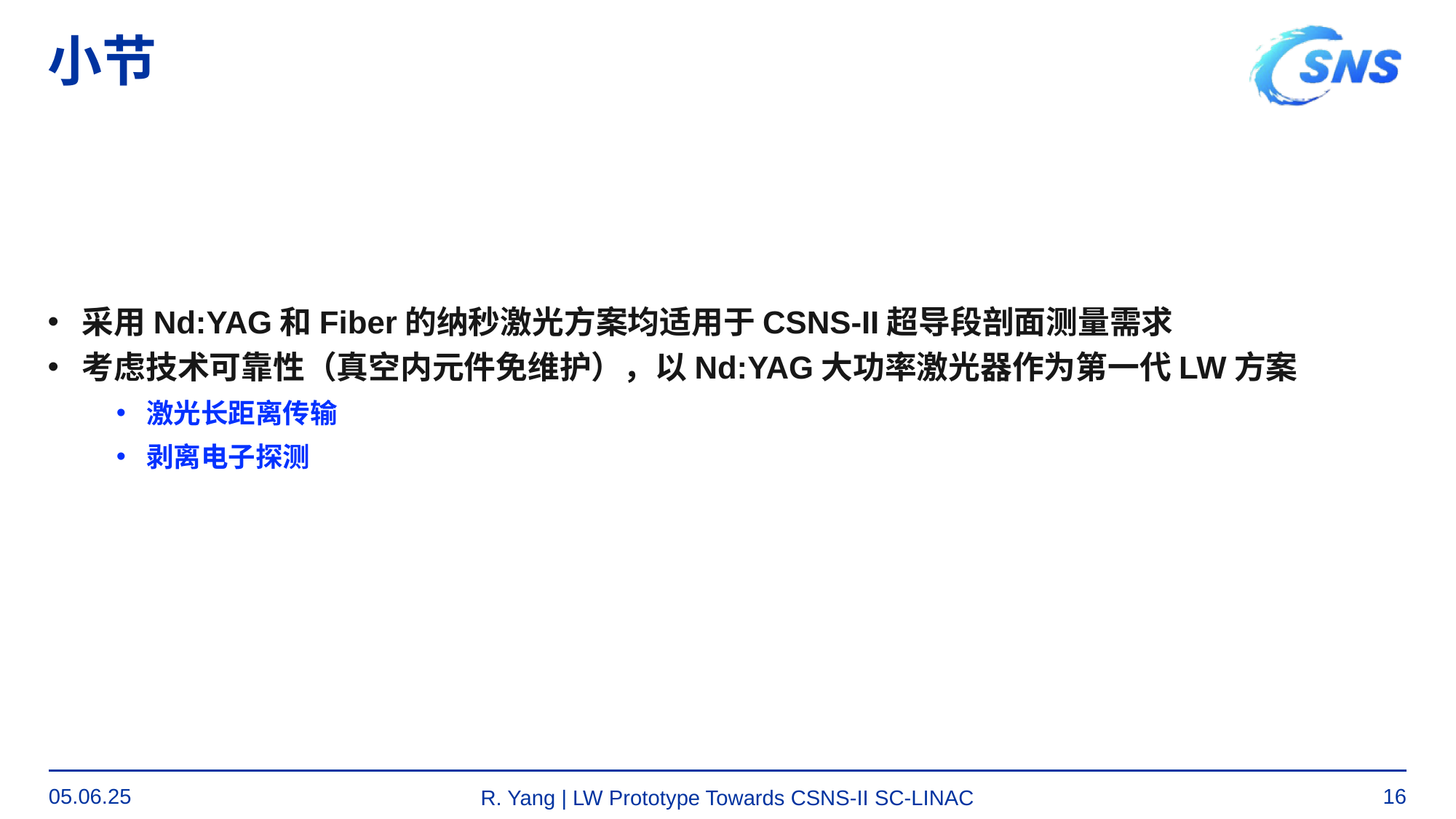

# 小节
采用Nd:YAG和Fiber的纳秒激光方案均适用于CSNS-II超导段剖面测量需求
考虑技术可靠性（真空内元件免维护），以Nd:YAG大功率激光器作为第一代LW方案
激光长距离传输
剥离电子探测
05.06.25
16
R. Yang | LW Prototype Towards CSNS-II SC-LINAC